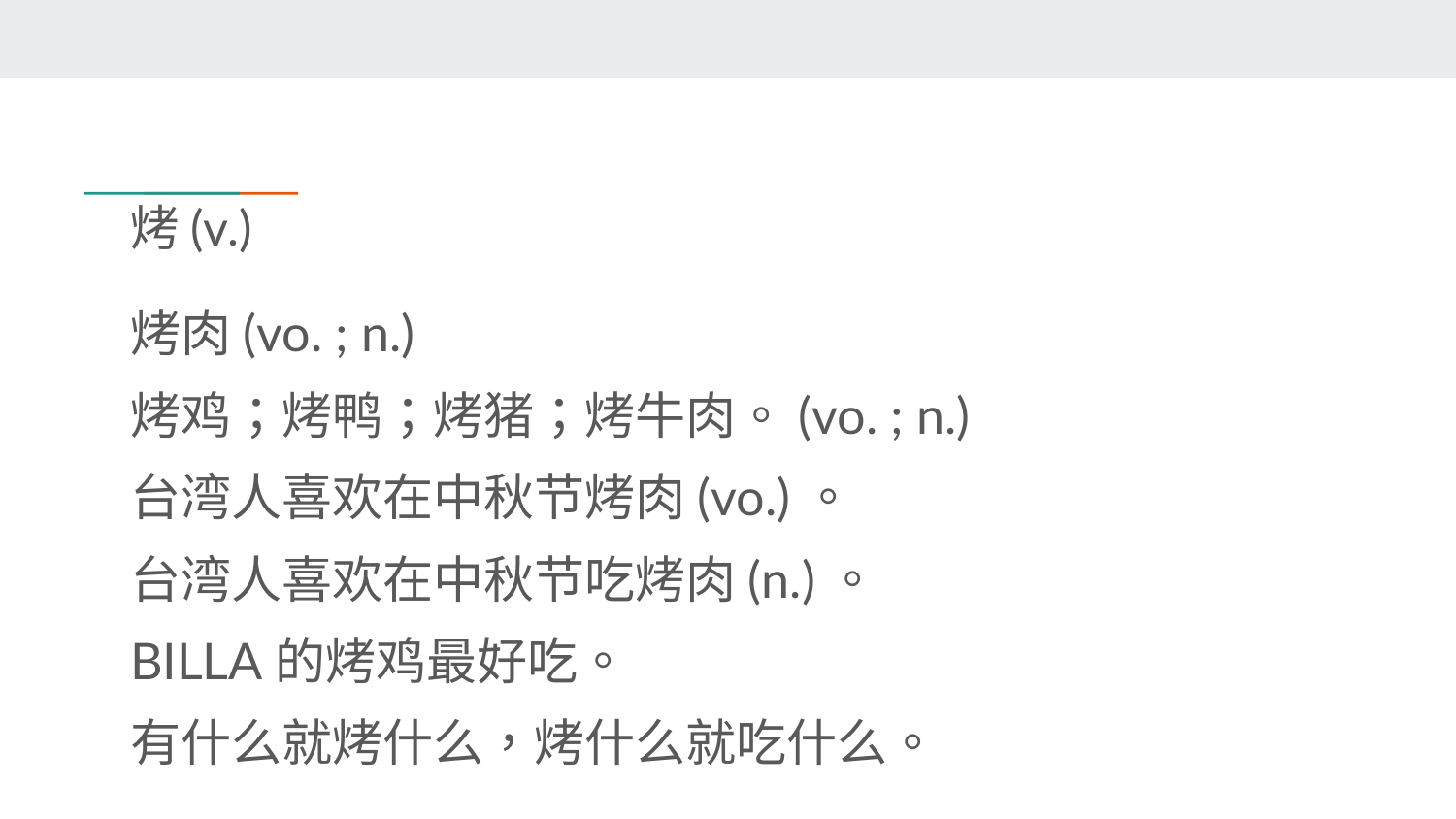

# 烤(v.)

烤肉(vo. ; n.)
烤鸡；烤鸭；烤猪；烤牛肉。(vo. ; n.)
台湾人喜欢在中秋节烤肉(vo.)。
台湾人喜欢在中秋节吃烤肉(n.)。
BILLA的烤鸡最好吃。
有什么就烤什么，烤什么就吃什么。